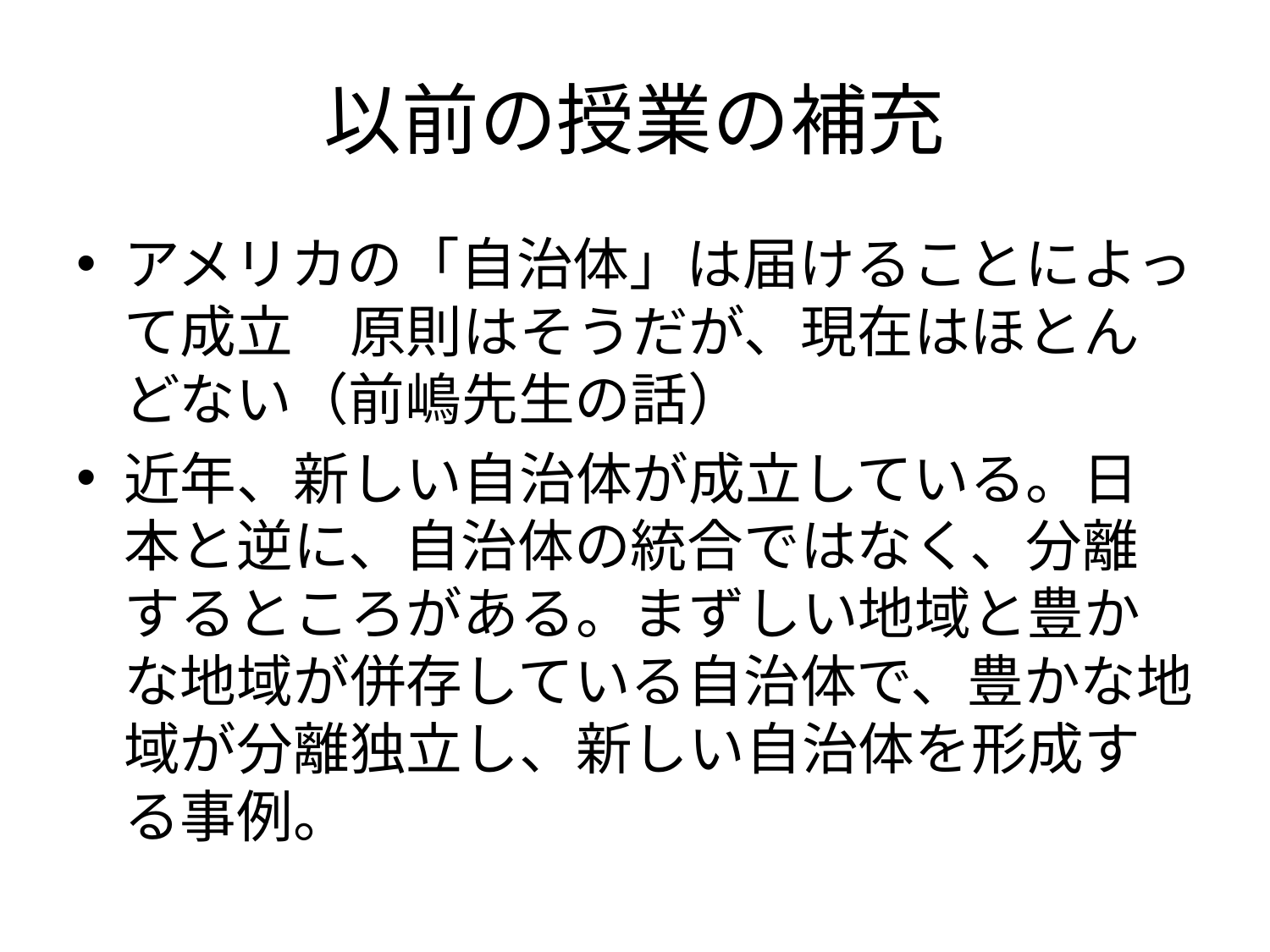

# 以前の授業の補充
アメリカの「自治体」は届けることによって成立　原則はそうだが、現在はほとんどない（前嶋先生の話）
近年、新しい自治体が成立している。日本と逆に、自治体の統合ではなく、分離するところがある。まずしい地域と豊かな地域が併存している自治体で、豊かな地域が分離独立し、新しい自治体を形成する事例。